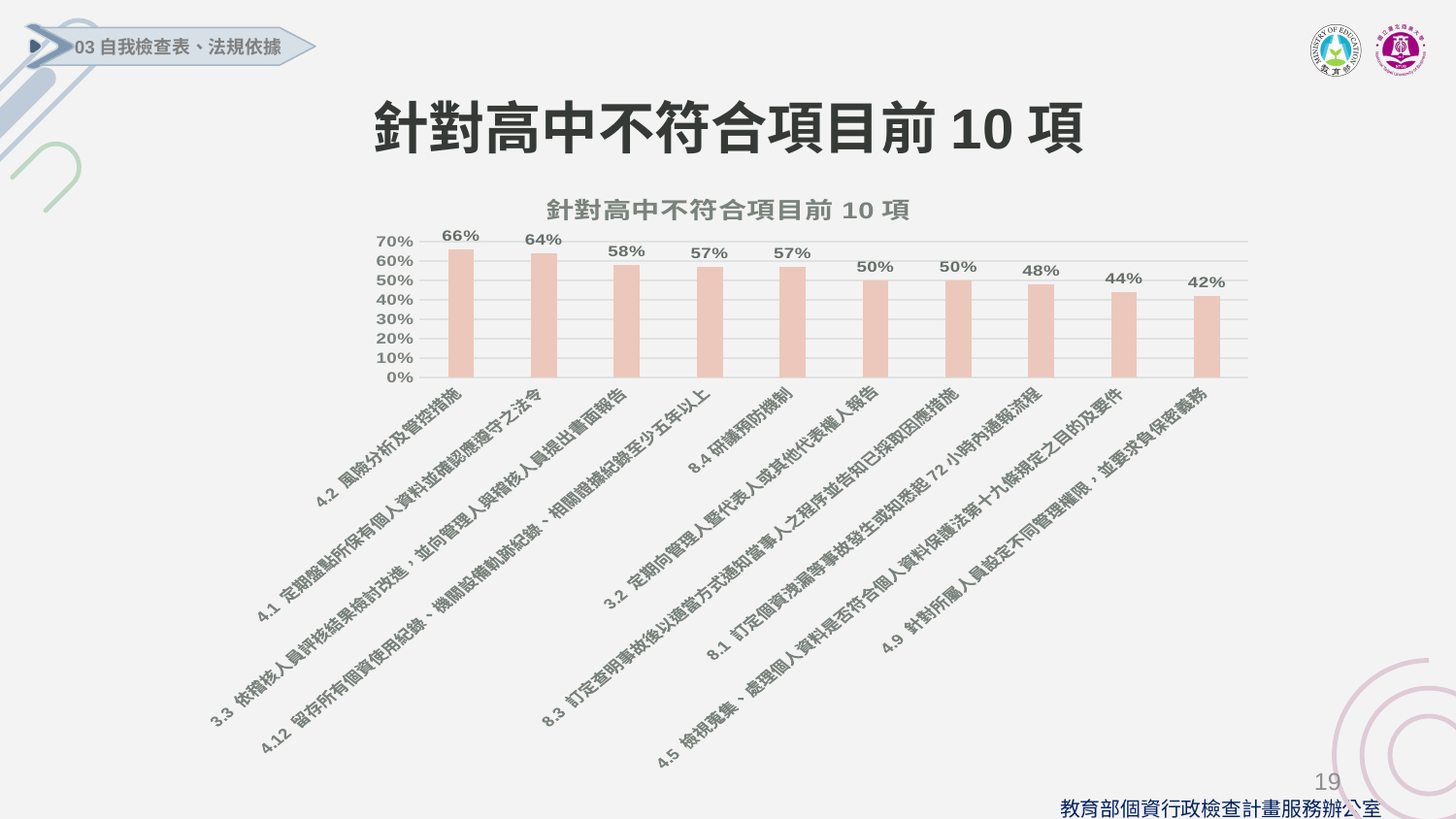

03自我檢查表、法規依據

# 針對高中不符合項目前10項

### Chart: 針對高中不符合項目前10項

| Category |  |
|---|---|
| 4.2 風險分析及管控措施  | 0.66 |
| 4.1 定期盤點所保有個人資料並確認應遵守之法令  | 0.64 |
| 3.3 依稽核人員評核結果檢討改進，並向管理人與稽核人員提出書面報告  | 0.58 |
| 4.12 留存所有個資使用紀錄、機關設備軌跡紀錄、相關證據紀錄至少五年以上  | 0.57 |
| 8.4研議預防機制  | 0.57 |
| 3.2 定期向管理人暨代表人或其他代表權人報告 | 0.5 |
| 8.3 訂定查明事故後以適當方式通知當事人之程序並告知已採取因應措施  | 0.5 |
| 8.1 訂定個資洩漏等事故發生或知悉起72小時內通報流程  | 0.48 |
| 4.5 檢視蒐集、處理個人資料是否符合個人資料保護法第十九條規定之目的及要件  | 0.44 |
| 4.9 針對所屬人員設定不同管理權限，並要求負保密義務  | 0.42 |
19